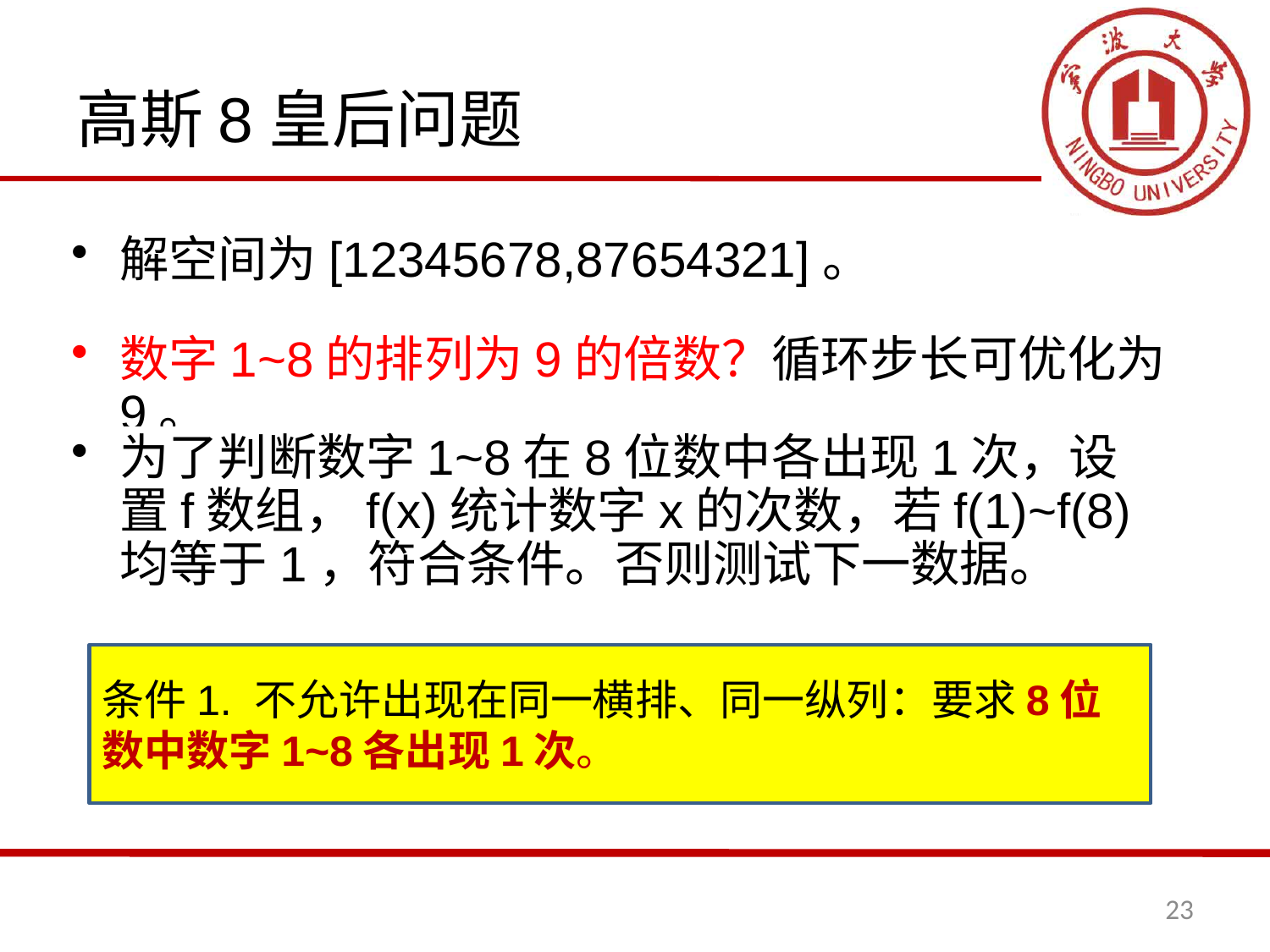

# 高斯8皇后问题
解空间为[12345678,87654321]。
数字1~8的排列为9的倍数？循环步长可优化为9。
为了判断数字1~8在8位数中各出现1次，设置f数组，f(x)统计数字x的次数，若f(1)~f(8)均等于1，符合条件。否则测试下一数据。
条件1. 不允许出现在同一横排、同一纵列：要求8位数中数字1~8各出现1次。

23